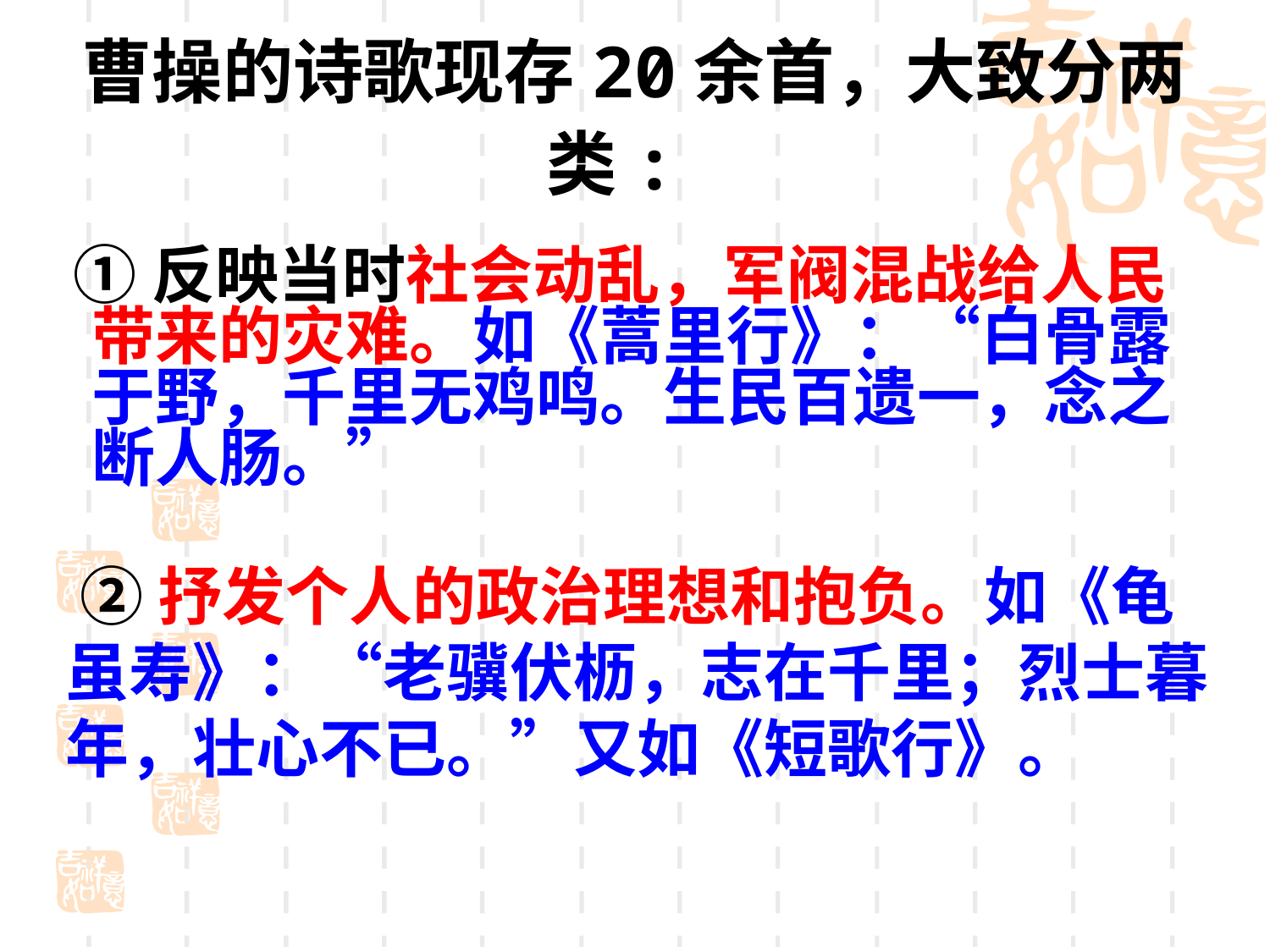

# 曹操的诗歌现存20余首，大致分两类:
  ①反映当时社会动乱，军阀混战给人民带来的灾难。如《蒿里行》：“白骨露于野，千里无鸡鸣。生民百遗一，念之断人肠。”
 ②抒发个人的政治理想和抱负。如《龟虽寿》：“老骥伏枥，志在千里；烈士暮年，壮心不已。”又如《短歌行》。